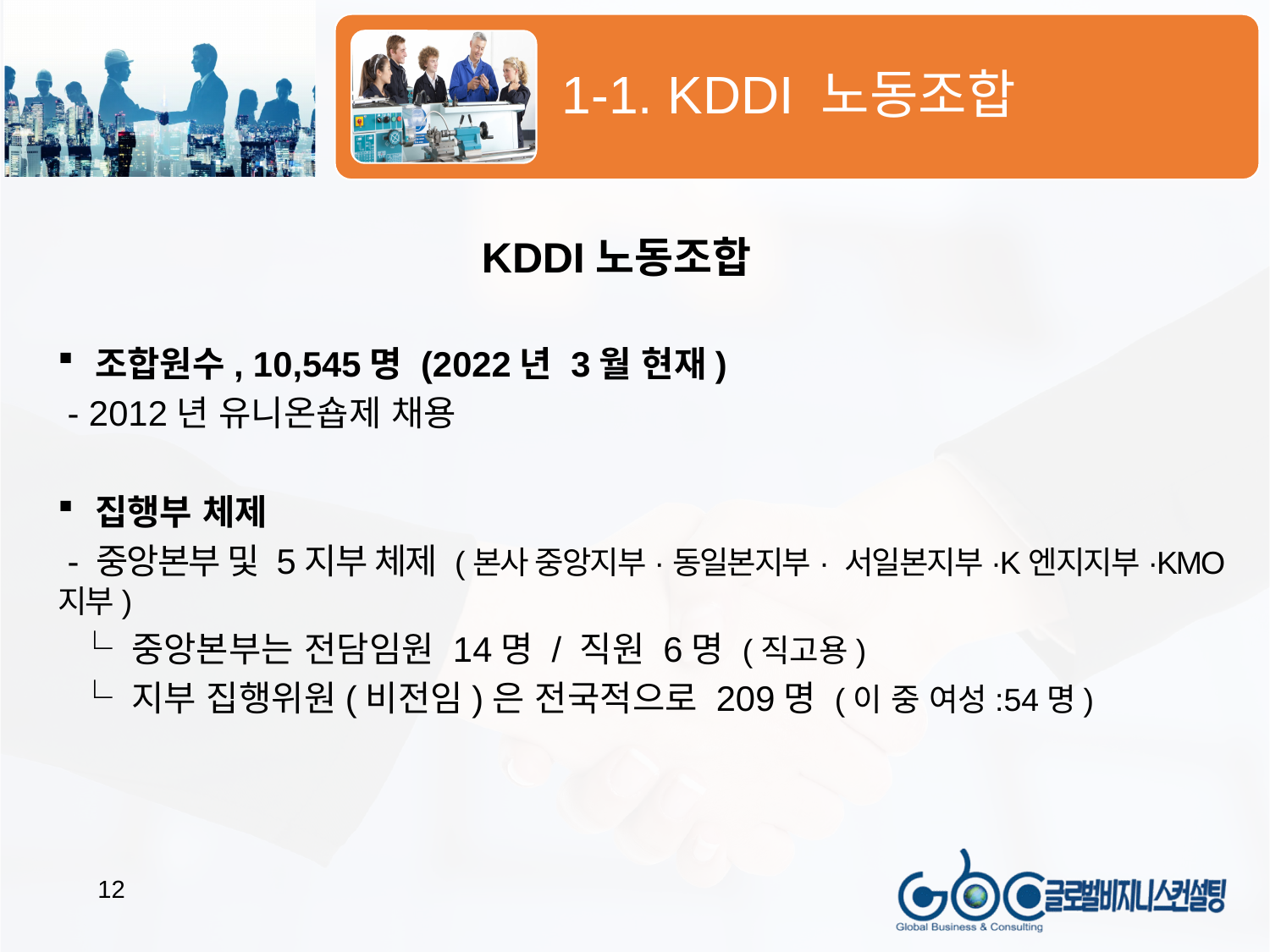

1-1. KDDI 노동조합
# KDDI노동조합

조합원수, 10,545명 (2022년 3월 현재)
 - 2012년 유니온숍제 채용

집행부 체제
 - 중앙본부 및 5지부 체제 (본사 중앙지부·동일본지부· 서일본지부·K엔지지부·KMO지부)
  └ 중앙본부는 전담임원 14명 / 직원 6명 (직고용)
  └ 지부 집행위원(비전임)은 전국적으로 209명 (이 중 여성:54명)
12